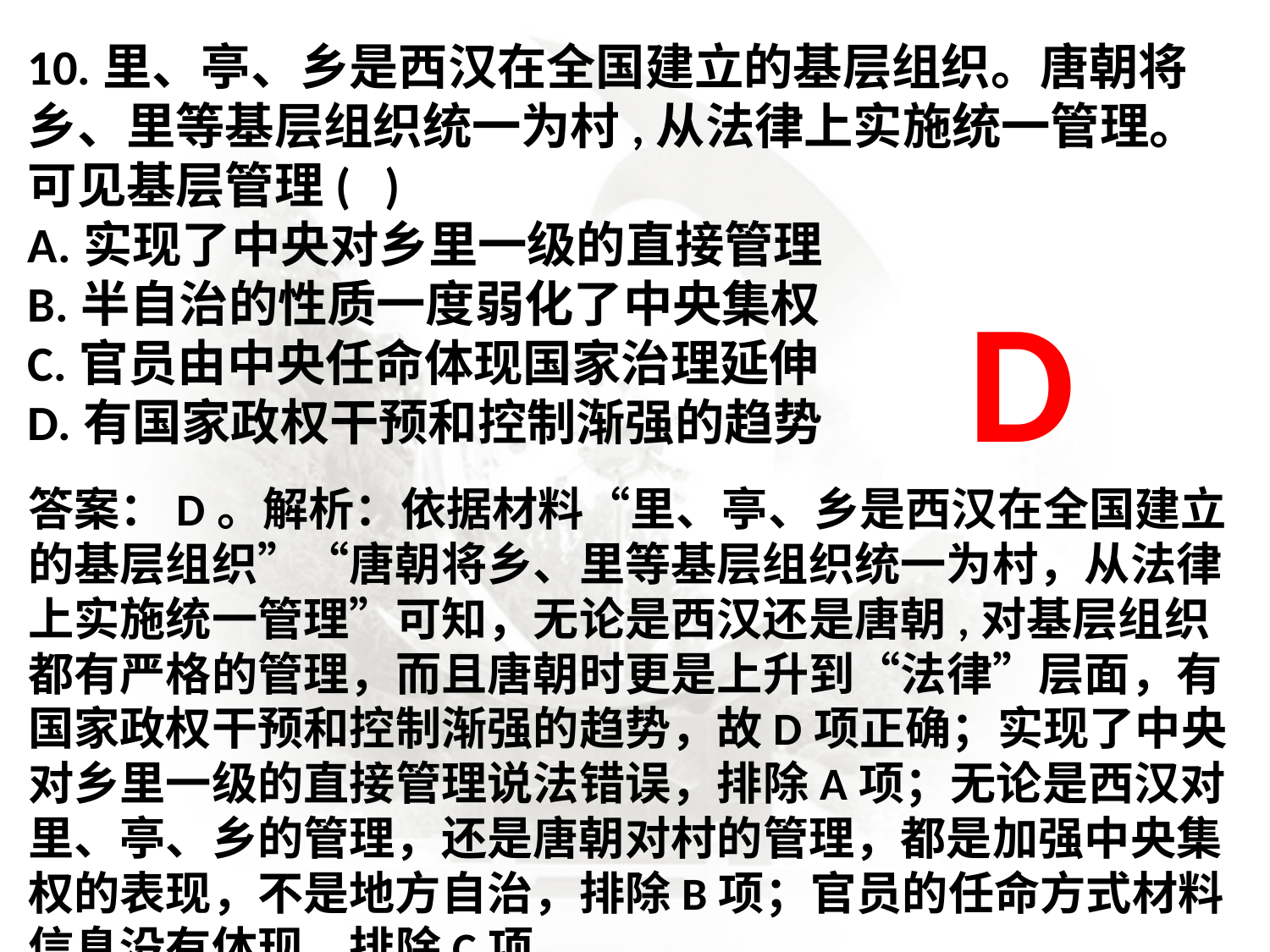

10.里、亭、乡是西汉在全国建立的基层组织。唐朝将乡、里等基层组织统一为村,从法律上实施统一管理。可见基层管理(   )A.实现了中央对乡里一级的直接管理
B.半自治的性质一度弱化了中央集权C.官员由中央任命体现国家治理延伸
D.有国家政权干预和控制渐强的趋势
D
答案：D。解析：依据材料“里、亭、乡是西汉在全国建立的基层组织”“唐朝将乡、里等基层组织统一为村，从法律上实施统一管理”可知，无论是西汉还是唐朝,对基层组织都有严格的管理，而且唐朝时更是上升到“法律”层面，有国家政权干预和控制渐强的趋势，故D项正确；实现了中央对乡里一级的直接管理说法错误，排除A项；无论是西汉对里、亭、乡的管理，还是唐朝对村的管理，都是加强中央集权的表现，不是地方自治，排除B项；官员的任命方式材料信息没有体现，排除C项。